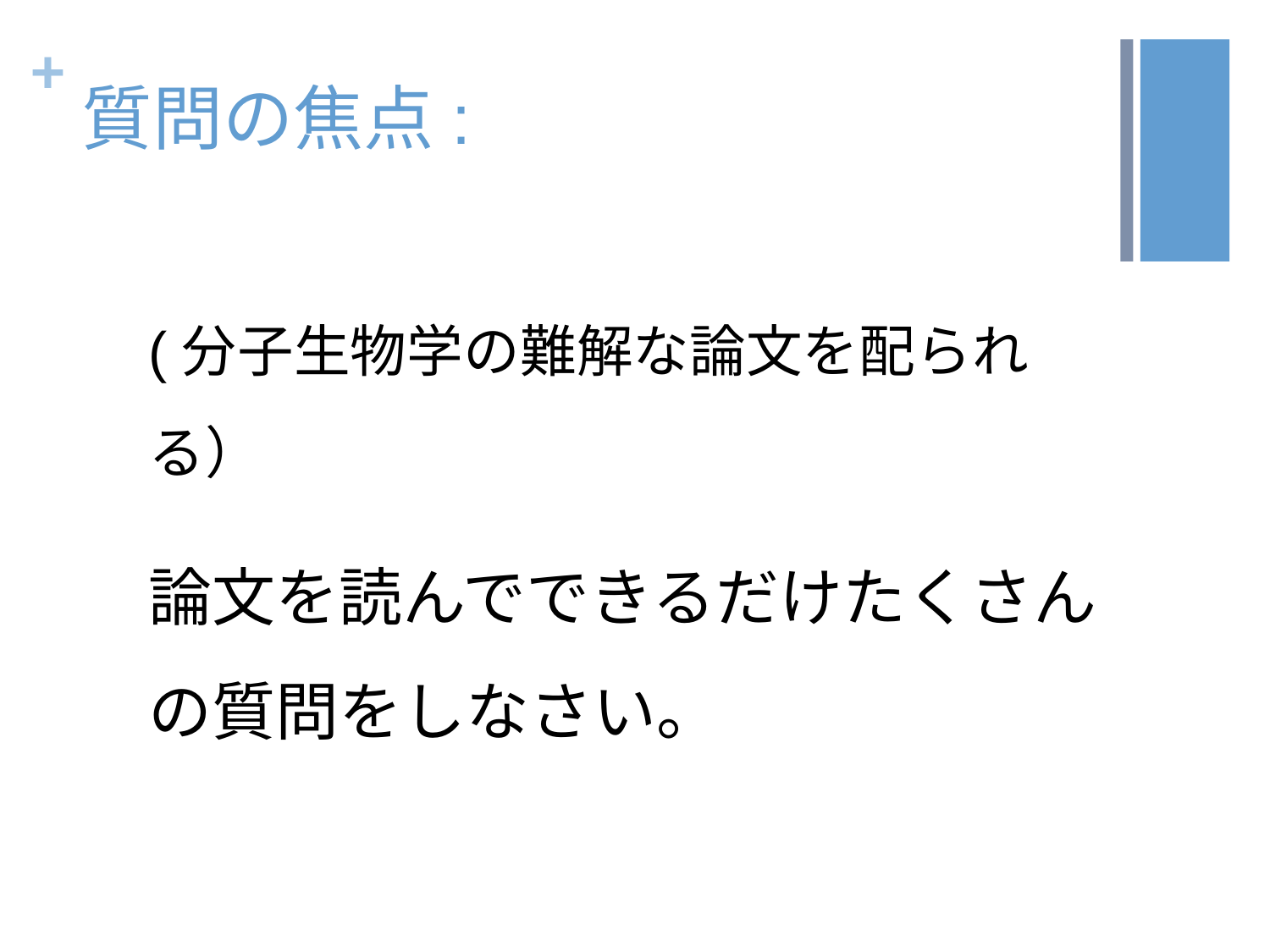

# 質問の焦点:
(分子生物学の難解な論文を配られる）
論文を読んでできるだけたくさんの質問をしなさい。